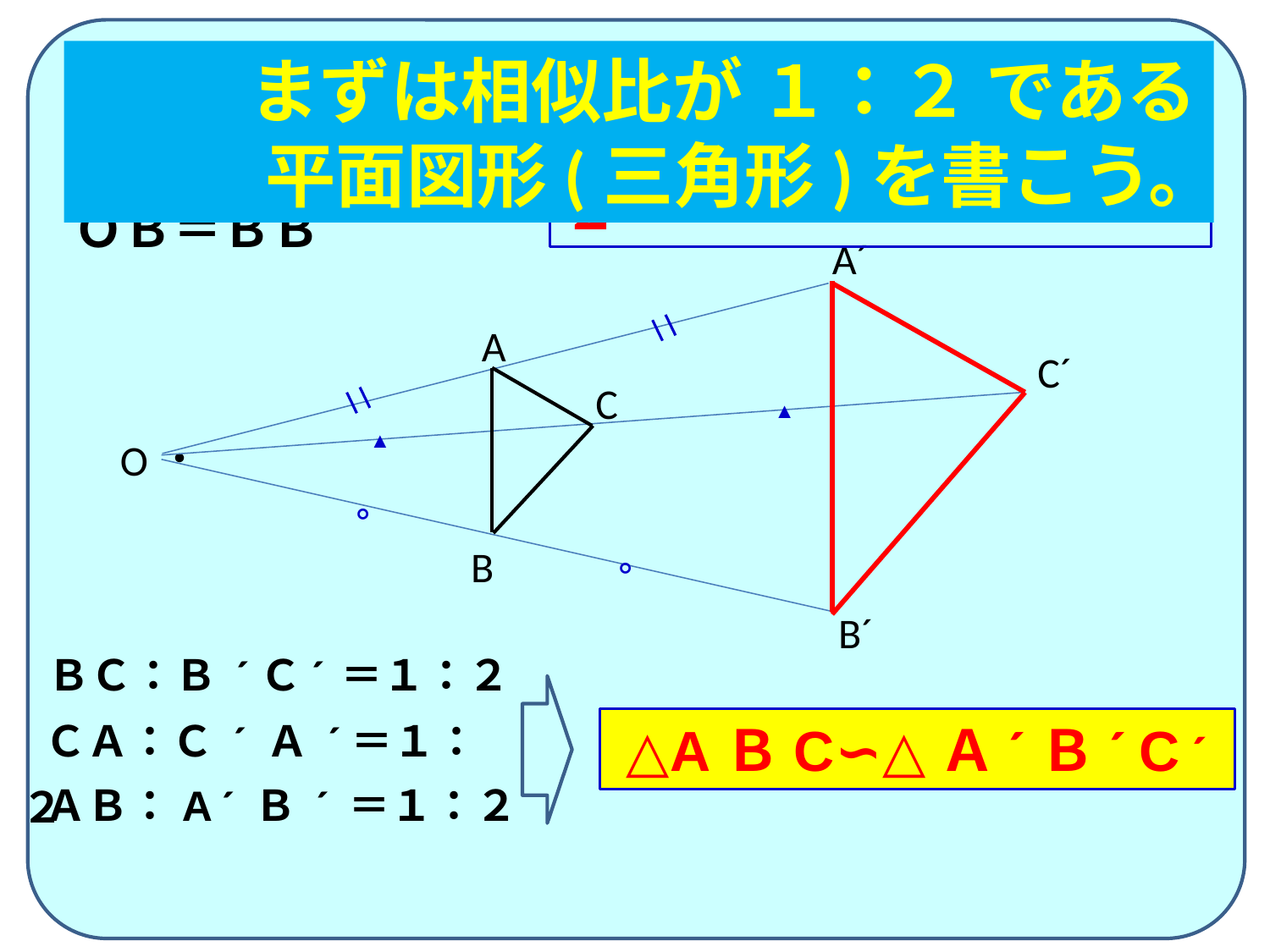

まずは相似比が １：２ である
　　   平面図形(三角形)を書こう。
ＯＡ＝ＡＡ ´
ＯＢ＝ＢＢ´
 AＢ：A ´ Ｂ ´ ＝１：２

A´
A
C´
C
▲
▲
・
O
○
B
○
B´
 ＢＣ：Ｂ ´Ｃ´  ＝１：２

 ＣＡ：Ｃ ´ Ａ ´＝１：２
 △AＢC∽△Ａ´Ｂ´ C ´
 ＡＢ：A ´ Ｂ ´ ＝１：２